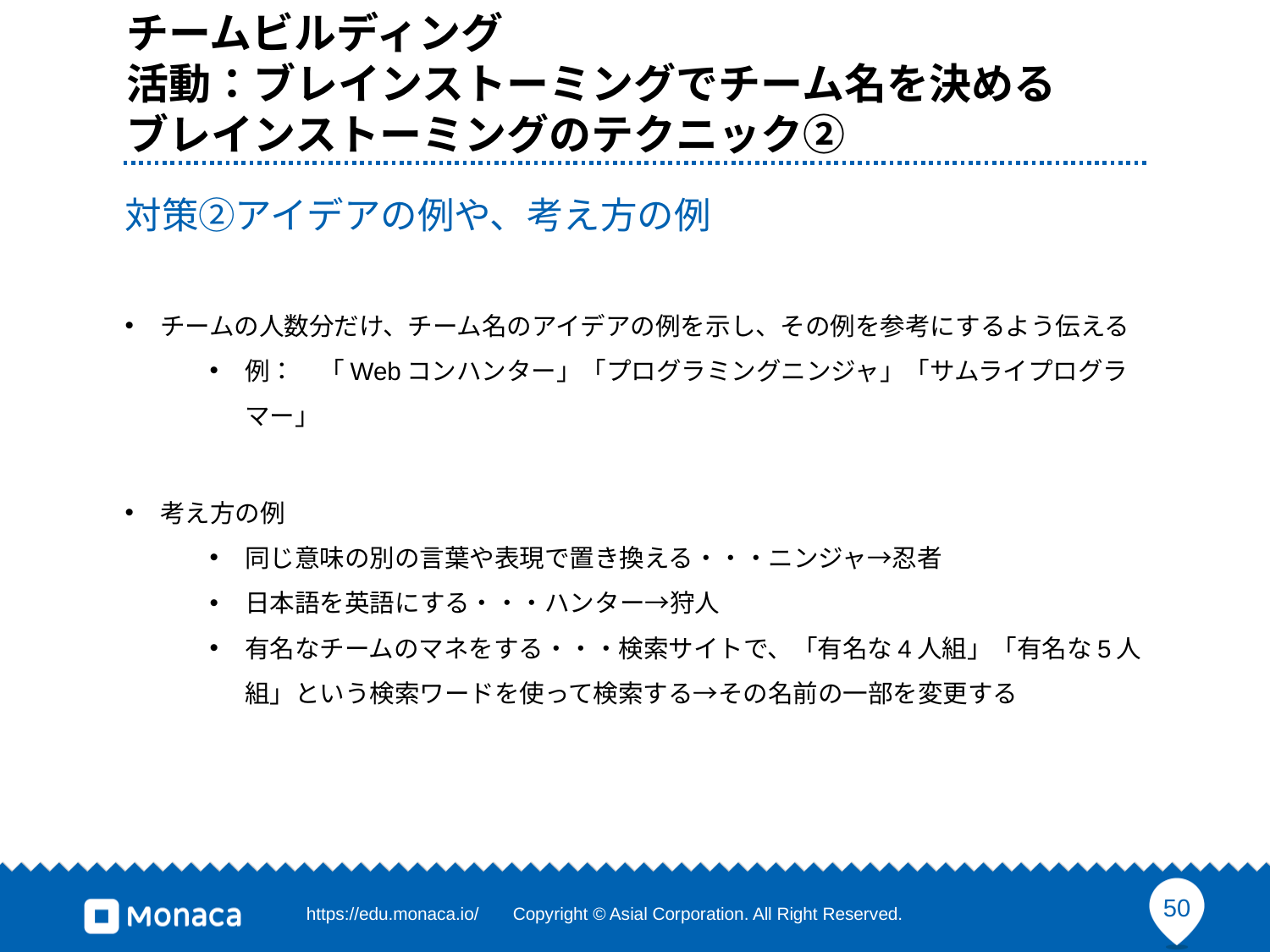

# チームビルディング 活動：ブレインストーミングでチーム名を決める ブレインストーミングのテクニック②
対策②アイデアの例や、考え方の例

チームの人数分だけ、チーム名のアイデアの例を示し、その例を参考にするよう伝える
例：　「Webコンハンター」「プログラミングニンジャ」「サムライプログラマー」

考え方の例
同じ意味の別の言葉や表現で置き換える・・・ニンジャ→忍者
日本語を英語にする・・・ハンター→狩人
有名なチームのマネをする・・・検索サイトで、「有名な4人組」「有名な5人組」という検索ワードを使って検索する→その名前の一部を変更する